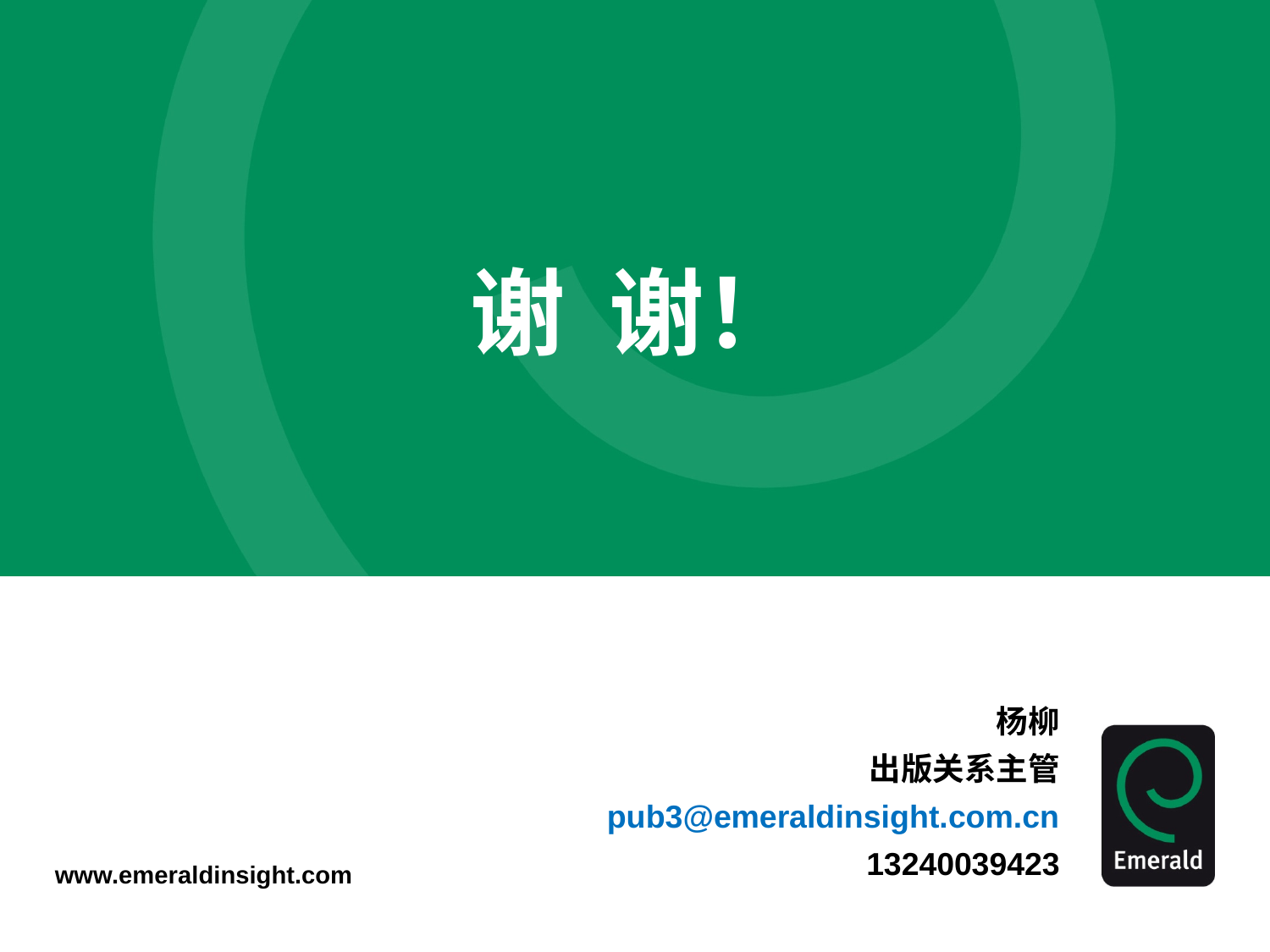

# 谢  谢！
杨柳
出版关系主管
pub3@emeraldinsight.com.cn
 13240039423